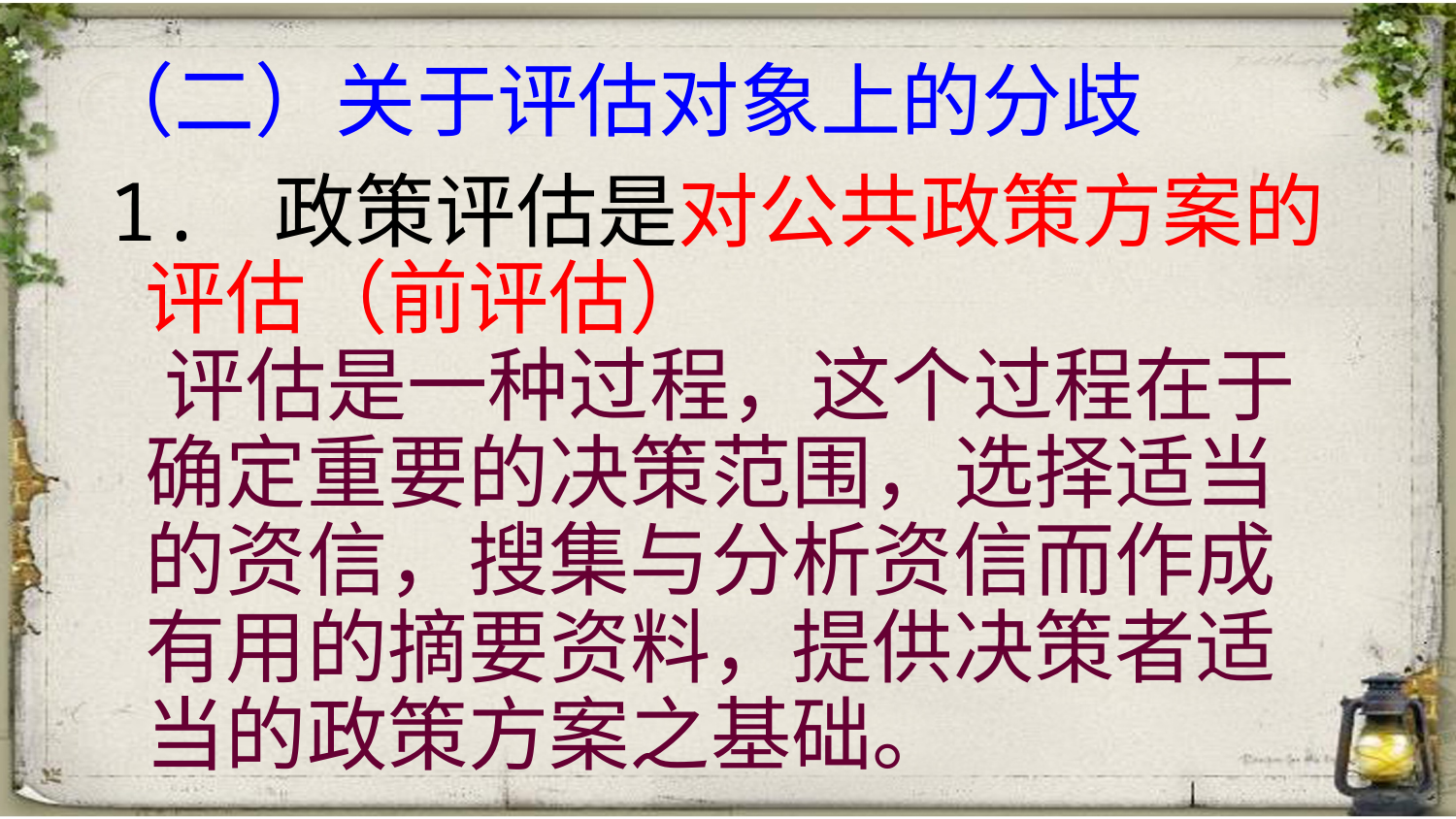

# （二）关于评估对象上的分歧
1. 政策评估是对公共政策方案的评估（前评估）
  评估是一种过程，这个过程在于确定重要的决策范围，选择适当的资信，搜集与分析资信而作成有用的摘要资料，提供决策者适当的政策方案之基础。